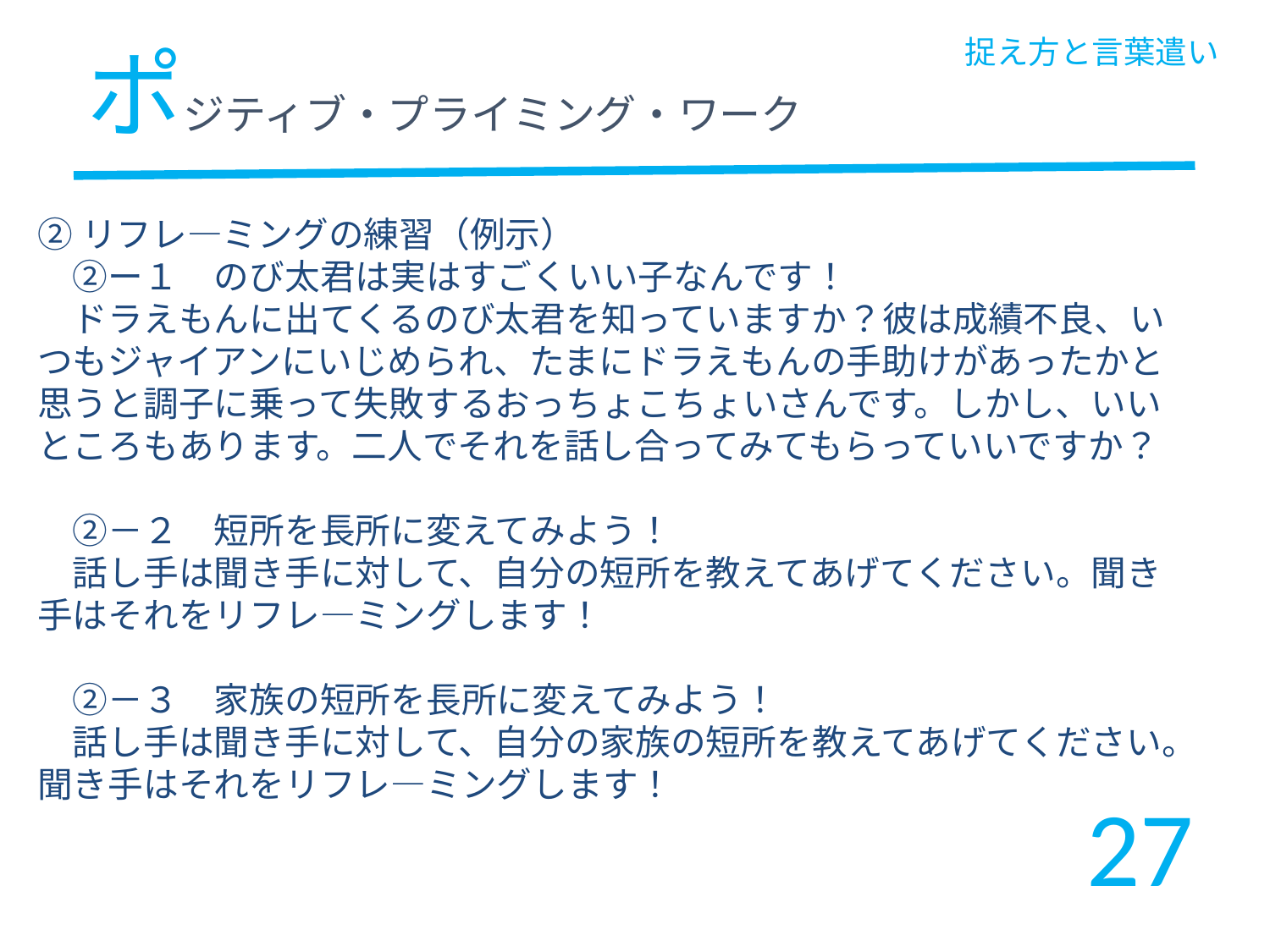

捉え方と言葉遣い
# ポジティブ・プライミング・ワーク
②リフレ―ミングの練習（例示）
　②ー１　のび太君は実はすごくいい子なんです！
　ドラえもんに出てくるのび太君を知っていますか？彼は成績不良、いつもジャイアンにいじめられ、たまにドラえもんの手助けがあったかと思うと調子に乗って失敗するおっちょこちょいさんです。しかし、いいところもあります。二人でそれを話し合ってみてもらっていいですか？

　②－２　短所を長所に変えてみよう！
　話し手は聞き手に対して、自分の短所を教えてあげてください。聞き手はそれをリフレ―ミングします！

　②－３　家族の短所を長所に変えてみよう！
　話し手は聞き手に対して、自分の家族の短所を教えてあげてください。聞き手はそれをリフレ―ミングします！
27